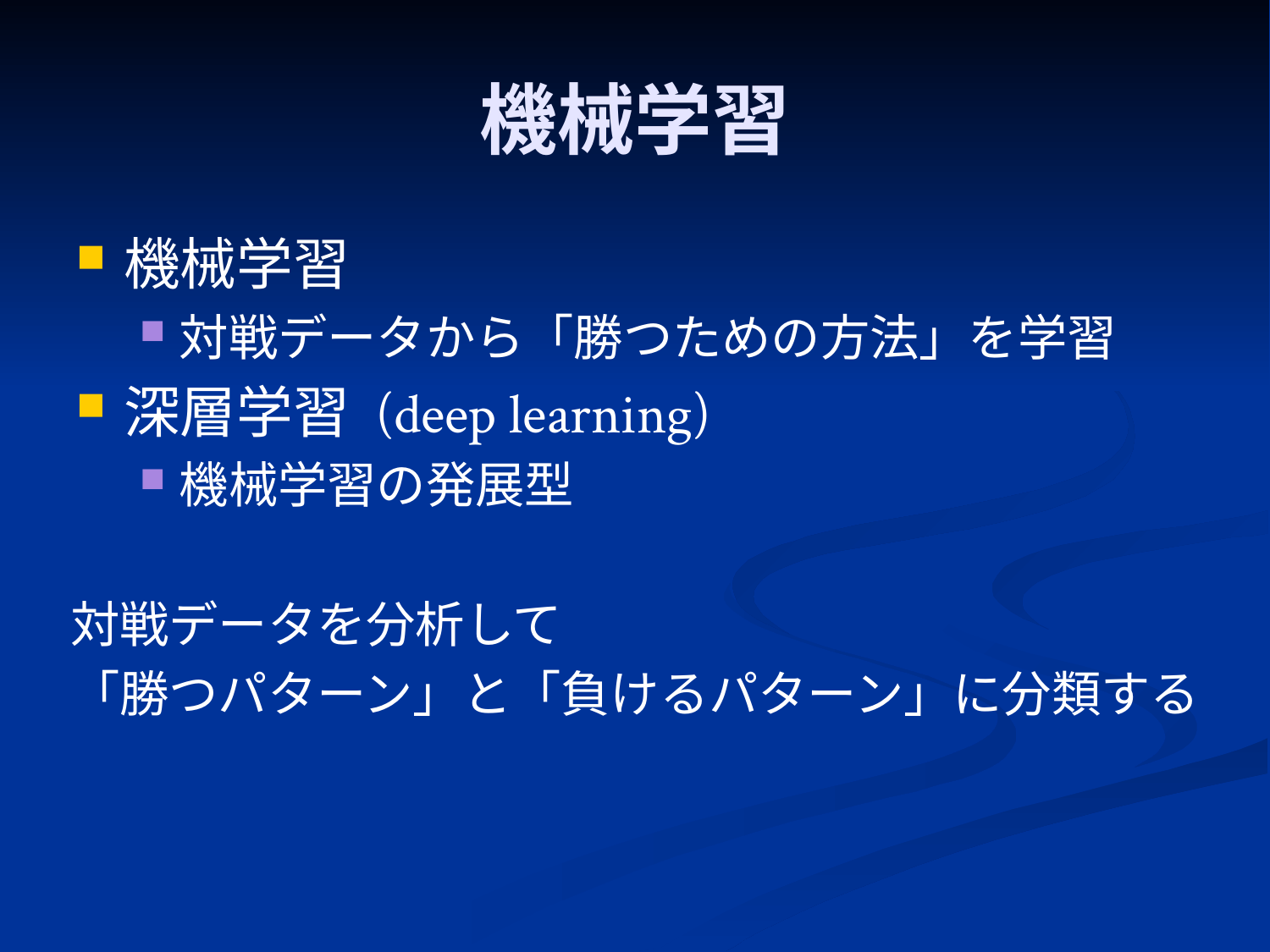

# 機械学習
機械学習
対戦データから「勝つための方法」を学習
深層学習 (deep learning)
機械学習の発展型

対戦データを分析して
「勝つパターン」と「負けるパターン」に分類する